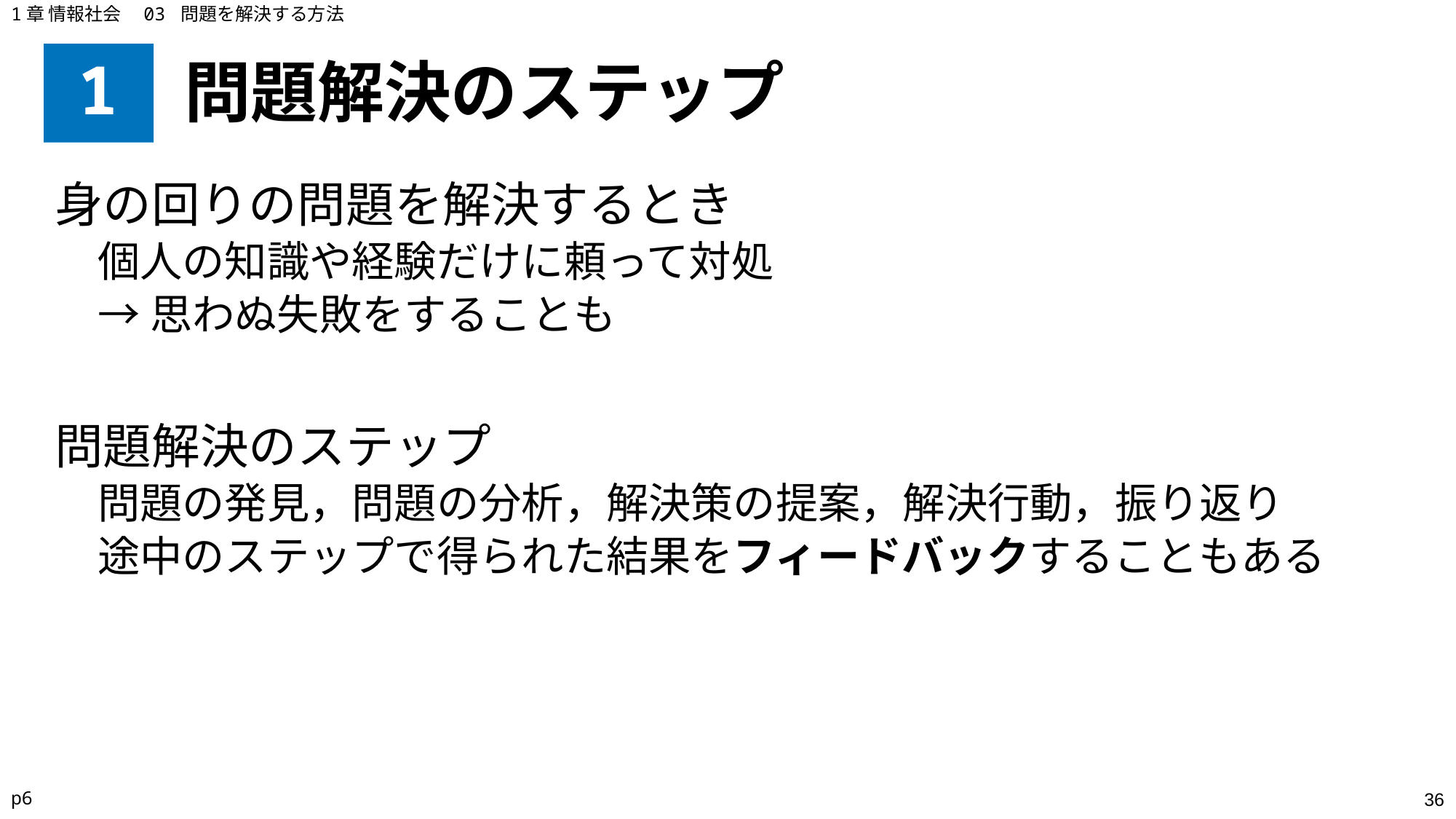

1章 情報社会　03 問題を解決する方法

# 1
問題解決のステップ
身の回りの問題を解決するとき
個人の知識や経験だけに頼って対処
→思わぬ失敗をすることも

問題解決のステップ
問題の発見，問題の分析，解決策の提案，解決行動，振り返り
途中のステップで得られた結果をフィードバックすることもある
p6
36